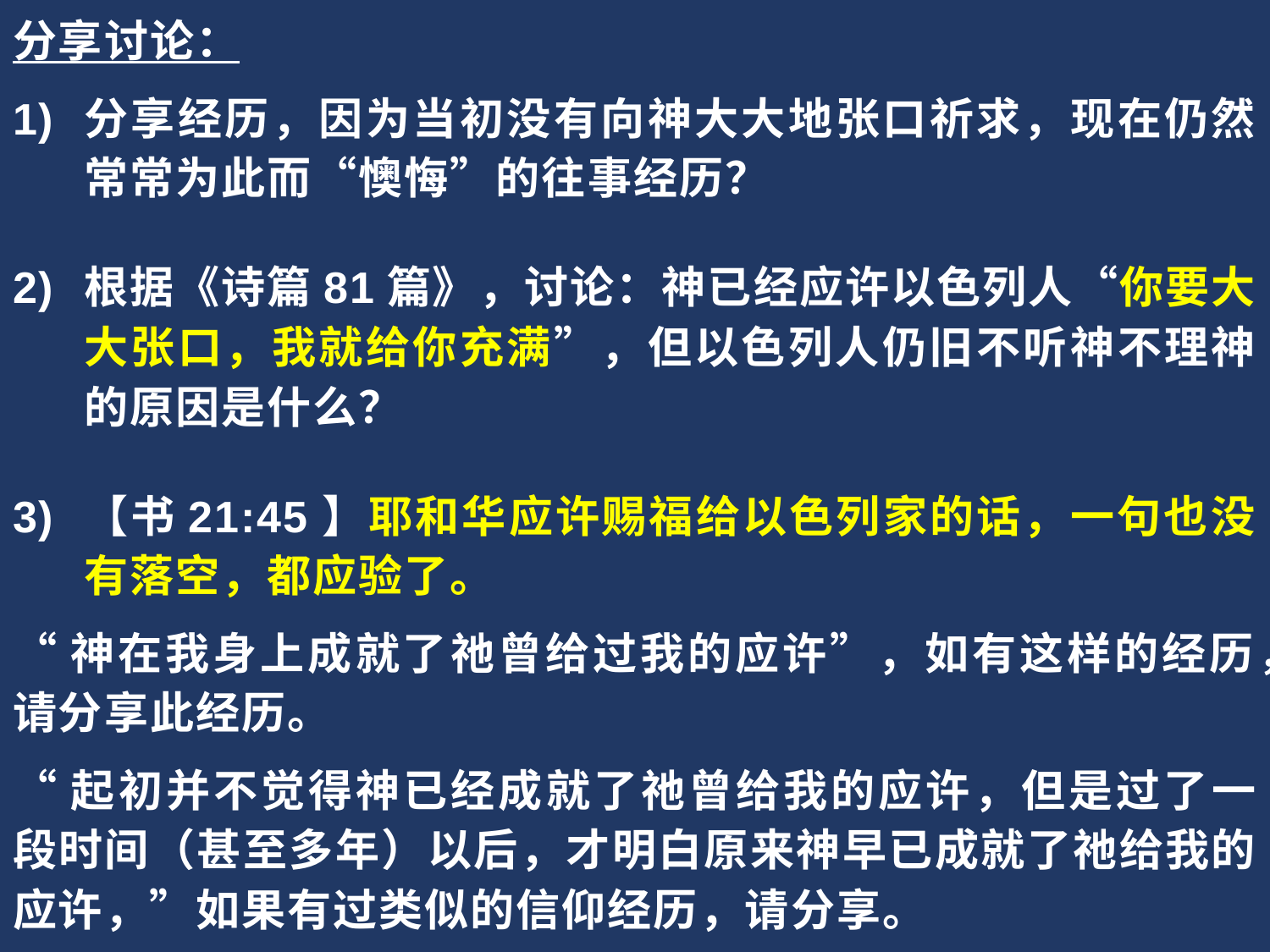

分享讨论：
分享经历，因为当初没有向神大大地张口祈求，现在仍然常常为此而“懊悔”的往事经历？

根据《诗篇81篇》，讨论：神已经应许以色列人“你要大大张口，我就给你充满”，但以色列人仍旧不听神不理神的原因是什么？

【书21:45】耶和华应许赐福给以色列家的话，一句也没有落空，都应验了。
“神在我身上成就了祂曾给过我的应许”，如有这样的经历，请分享此经历。
“起初并不觉得神已经成就了祂曾给我的应许，但是过了一段时间（甚至多年）以后，才明白原来神早已成就了祂给我的应许，”如果有过类似的信仰经历，请分享。